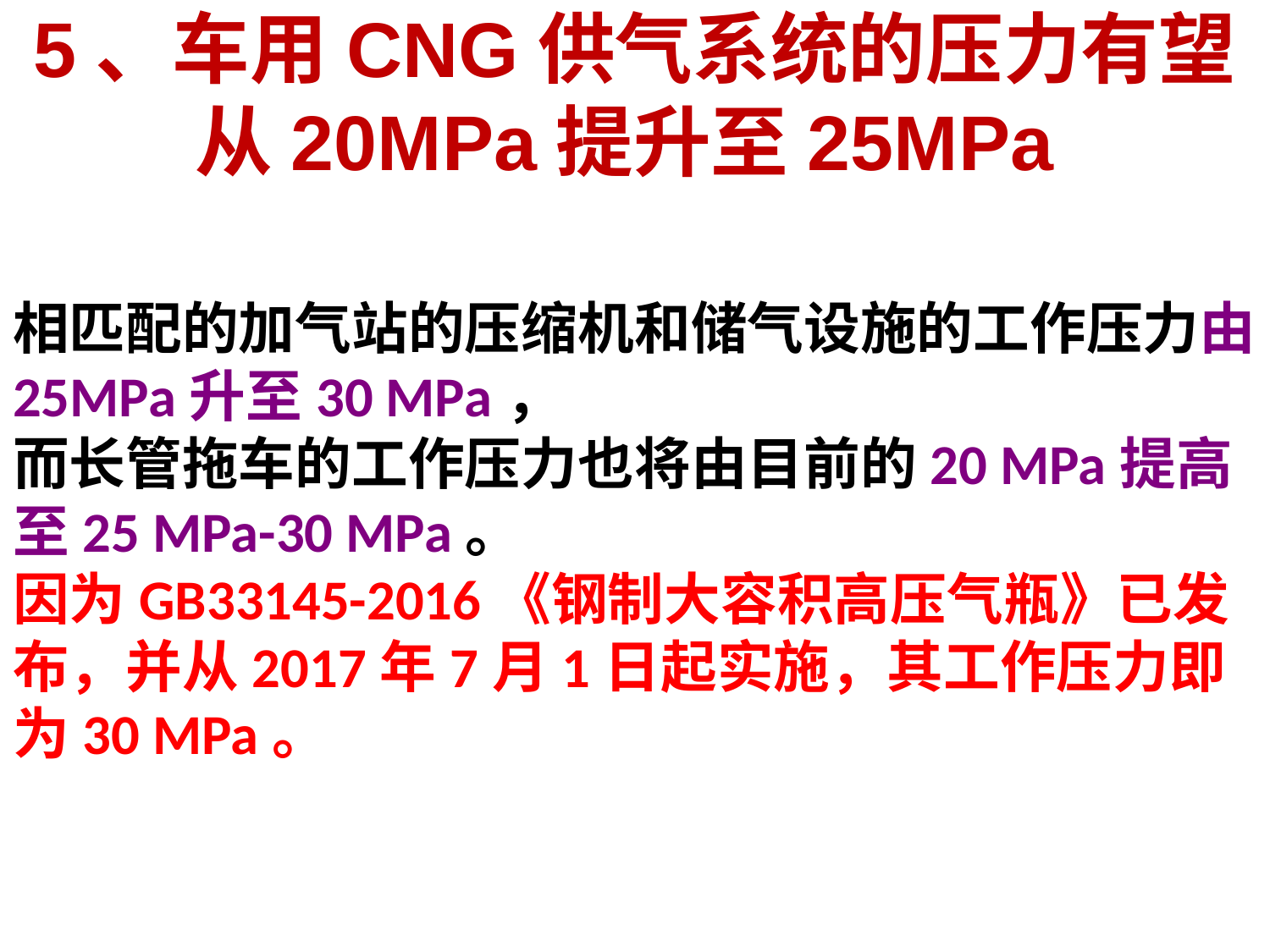

# 5、车用CNG供气系统的压力有望 从20MPa提升至25MPa
相匹配的加气站的压缩机和储气设施的工作压力由25MPa升至30 MPa，
而长管拖车的工作压力也将由目前的20 MPa提高至25 MPa-30 MPa。
因为GB33145-2016《钢制大容积高压气瓶》已发布，并从2017年7月1日起实施，其工作压力即为30 MPa。